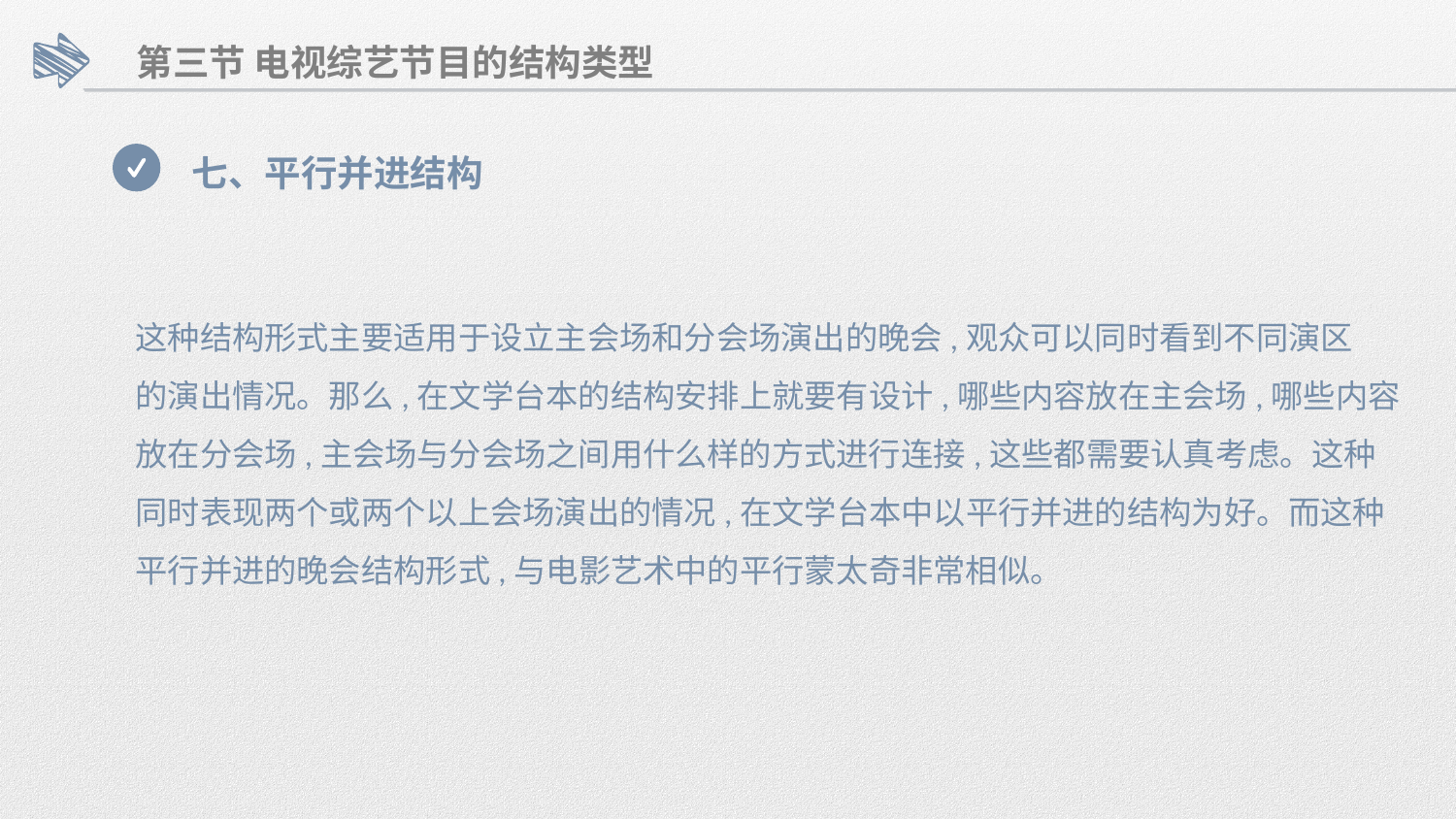

第三节 电视综艺节目的结构类型
七、平行并进结构

这种结构形式主要适用于设立主会场和分会场演出的晚会,观众可以同时看到不同演区
的演出情况。那么,在文学台本的结构安排上就要有设计,哪些内容放在主会场,哪些内容
放在分会场,主会场与分会场之间用什么样的方式进行连接,这些都需要认真考虑。这种
同时表现两个或两个以上会场演出的情况,在文学台本中以平行并进的结构为好。而这种
平行并进的晚会结构形式,与电影艺术中的平行蒙太奇非常相似。